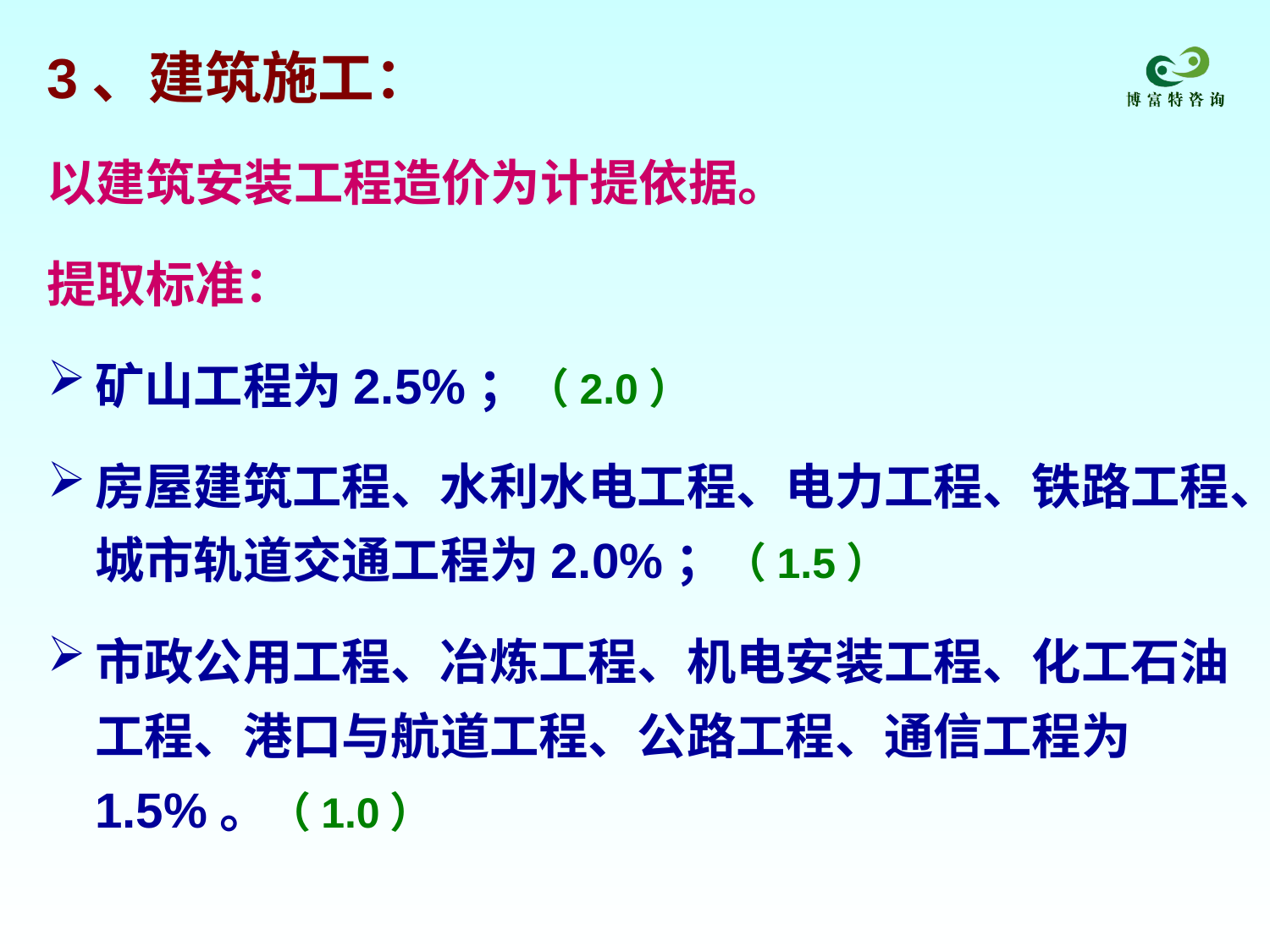

3、建筑施工：
以建筑安装工程造价为计提依据。
提取标准：
矿山工程为2.5%；（2.0）
房屋建筑工程、水利水电工程、电力工程、铁路工程、城市轨道交通工程为2.0%；（1.5）
市政公用工程、冶炼工程、机电安装工程、化工石油工程、港口与航道工程、公路工程、通信工程为1.5%。（1.0）